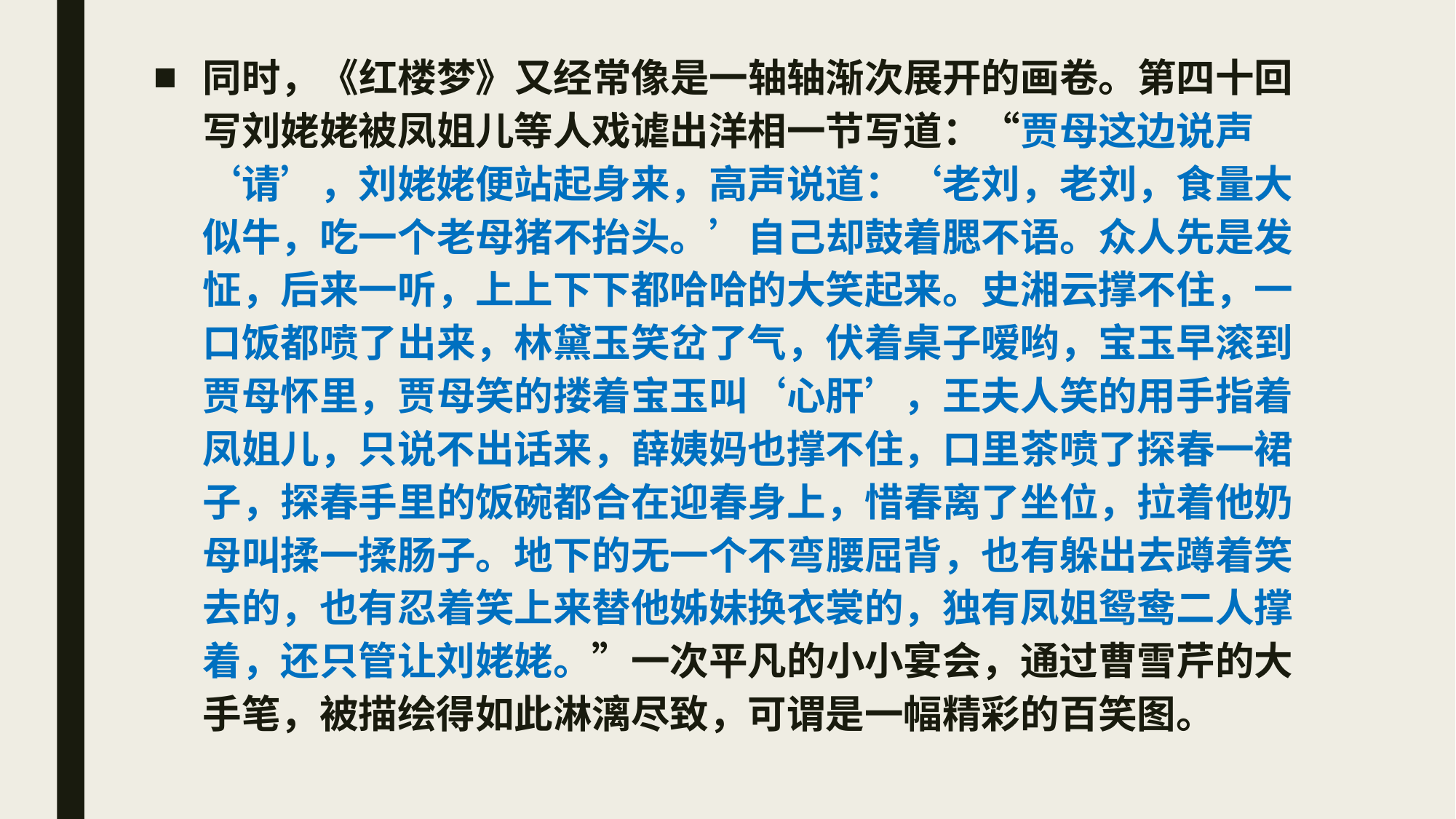

同时，《红楼梦》又经常像是一轴轴渐次展开的画卷。第四十回写刘姥姥被凤姐儿等人戏谑出洋相一节写道：“贾母这边说声‘请’，刘姥姥便站起身来，高声说道：‘老刘，老刘，食量大似牛，吃一个老母猪不抬头。’自己却鼓着腮不语。众人先是发怔，后来一听，上上下下都哈哈的大笑起来。史湘云撑不住，一口饭都喷了出来，林黛玉笑岔了气，伏着桌子嗳哟，宝玉早滚到贾母怀里，贾母笑的搂着宝玉叫‘心肝’，王夫人笑的用手指着凤姐儿，只说不出话来，薛姨妈也撑不住，口里茶喷了探春一裙子，探春手里的饭碗都合在迎春身上，惜春离了坐位，拉着他奶母叫揉一揉肠子。地下的无一个不弯腰屈背，也有躲出去蹲着笑去的，也有忍着笑上来替他姊妹换衣裳的，独有凤姐鸳鸯二人撑着，还只管让刘姥姥。”一次平凡的小小宴会，通过曹雪芹的大手笔，被描绘得如此淋漓尽致，可谓是一幅精彩的百笑图。
#